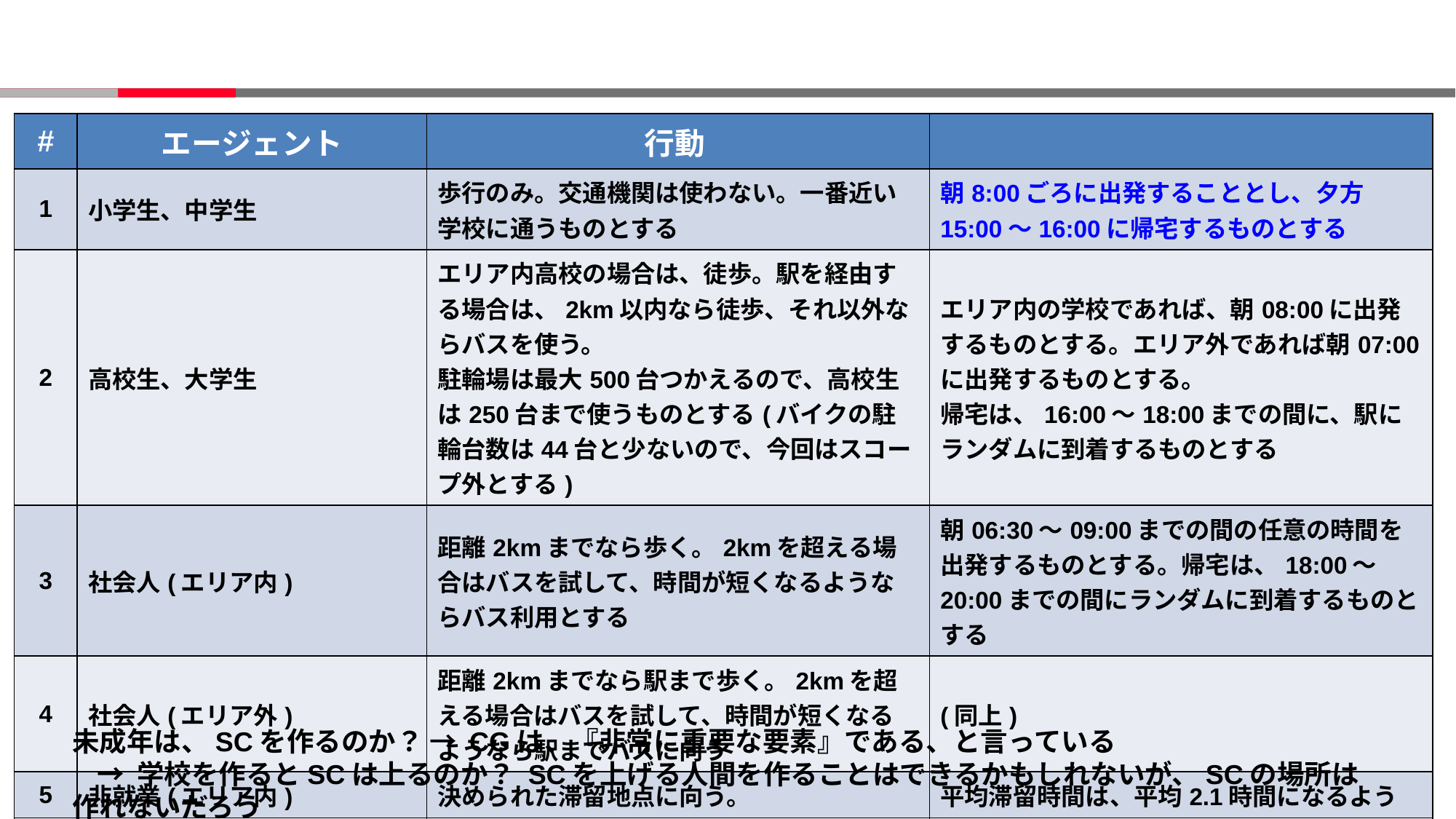

| # | エージェント | 行動 |  |
| --- | --- | --- | --- |
| 1 | 小学生、中学生 | 歩行のみ。交通機関は使わない。一番近い学校に通うものとする | 朝8:00ごろに出発することとし、夕方15:00～16:00に帰宅するものとする |
| 2 | 高校生、大学生 | エリア内高校の場合は、徒歩。駅を経由する場合は、2km以内なら徒歩、それ以外ならバスを使う。 駐輪場は最大500台つかえるので、高校生は250台まで使うものとする(バイクの駐輪台数は44台と少ないので、今回はスコープ外とする) | エリア内の学校であれば、朝08:00に出発するものとする。エリア外であれば朝07:00に出発するものとする。 帰宅は、16:00～18:00までの間に、駅にランダムに到着するものとする |
| 3 | 社会人(エリア内) | 距離2kmまでなら歩く。2kmを超える場合はバスを試して、時間が短くなるようならバス利用とする | 朝06:30～09:00までの間の任意の時間を出発するものとする。帰宅は、18:00～20:00までの間にランダムに到着するものとする |
| 4 | 社会人(エリア外) | 距離2kmまでなら駅まで歩く。2kmを超える場合はバスを試して、時間が短くなるようなら駅までバスに向う | (同上) |
| 5 | 非就業(エリア内) | 決められた滞留地点に向う。 | 平均滞留時間は、平均2.1時間になるよう |
| 6 | 非就業(エリア外) | 駅に向かい、所定の時間後に帰宅する | (同上) |
未成年は、SCを作るのか？ → CGは、『非常に重要な要素』である、と言っている
    → 学校を作るとSCは上るのか？ SCを上げる人間を作ることはできるかもしれないが、SCの場所は作れないだろう